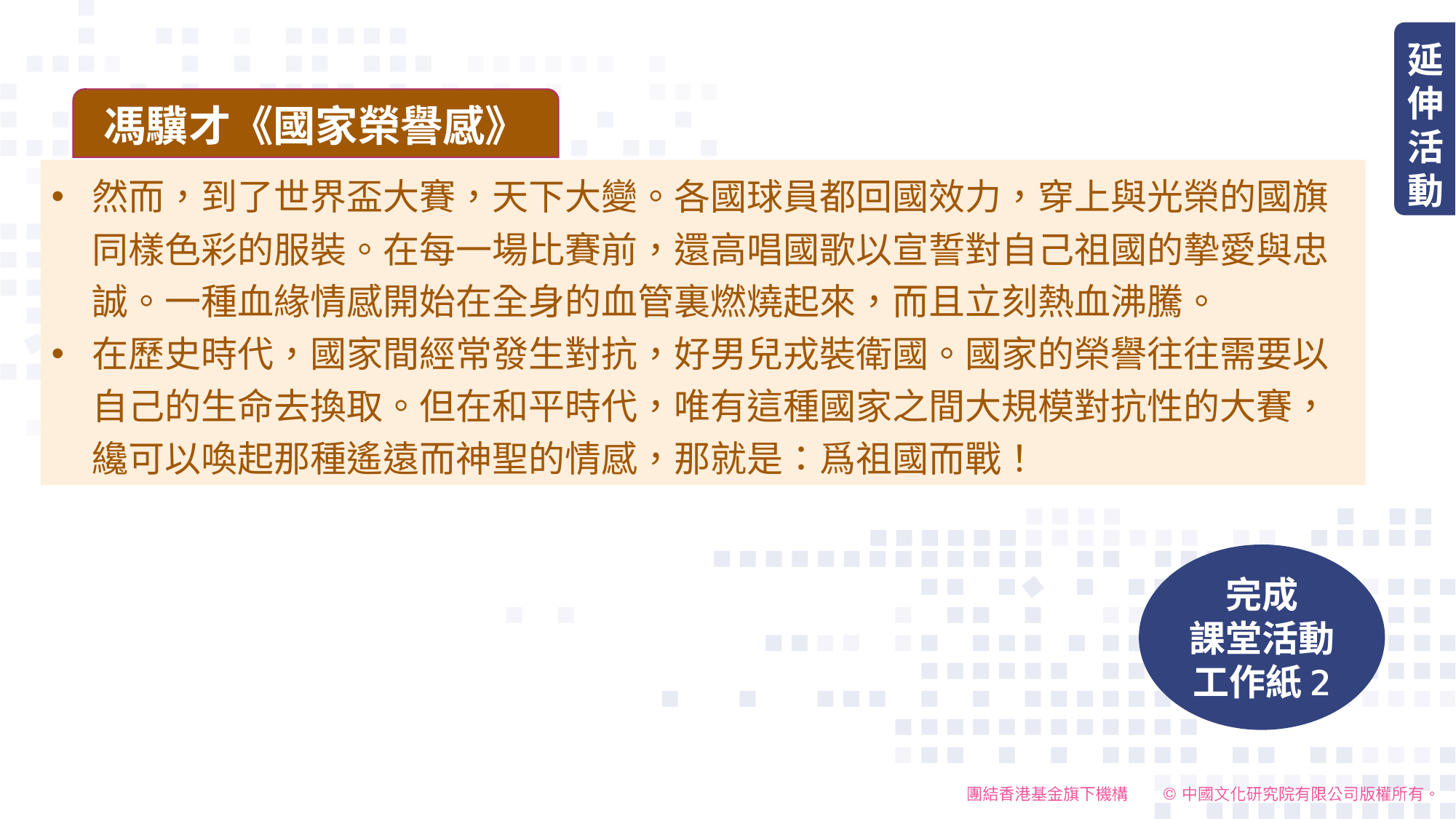

延伸活動

馮驥才《國家榮譽感》
然而，到了世界盃大賽，天下大變。各國球員都回國效力，穿上與光榮的國旗同樣色彩的服裝。在每一場比賽前，還高唱國歌以宣誓對自己祖國的摯愛與忠誠。一種血緣情感開始在全身的血管裏燃燒起來，而且立刻熱血沸騰。
在歷史時代，國家間經常發生對抗，好男兒戎裝衛國。國家的榮譽往往需要以自己的生命去換取。但在和平時代，唯有這種國家之間大規模對抗性的大賽，纔可以喚起那種遙遠而神聖的情感，那就是：爲祖國而戰！
完成
課堂活動工作紙2